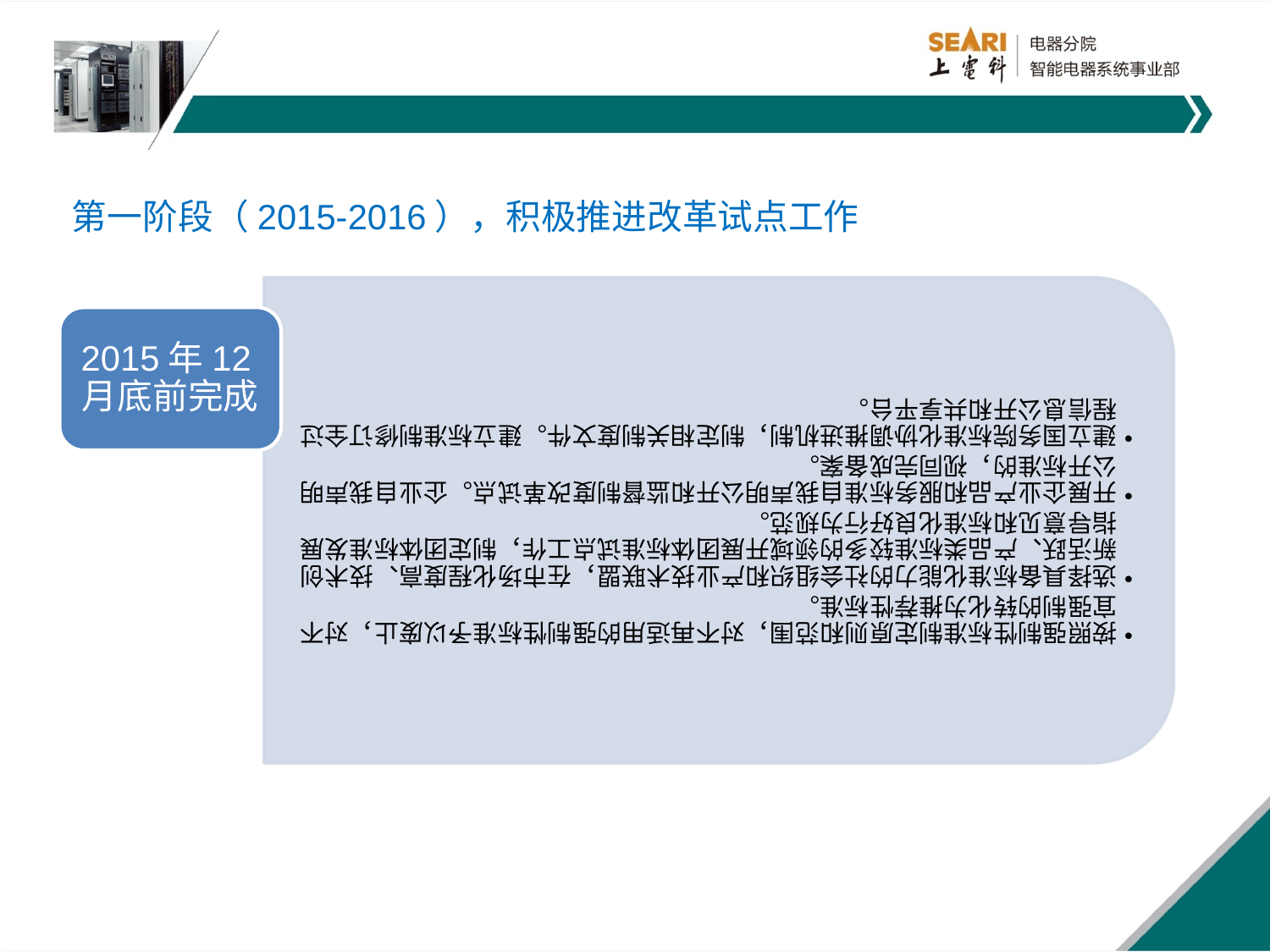

第一阶段（2015-2016），积极推进改革试点工作
按照强制性标准制定原则和范围，对不再适用的强制性标准予以废止，对不宜强制的转化为推荐性标准。
选择具备标准化能力的社会组织和产业技术联盟，在市场化程度高、技术创新活跃、产品类标准较多的领域开展团体标准试点工作，制定团体标准发展指导意见和标准化良好行为规范。
开展企业产品和服务标准自我声明公开和监督制度改革试点。企业自我声明公开标准的，视同完成备案。
建立国务院标准化协调推进机制，制定相关制度文件。建立标准制修订全过程信息公开和共享平台。
2015年12月底前完成